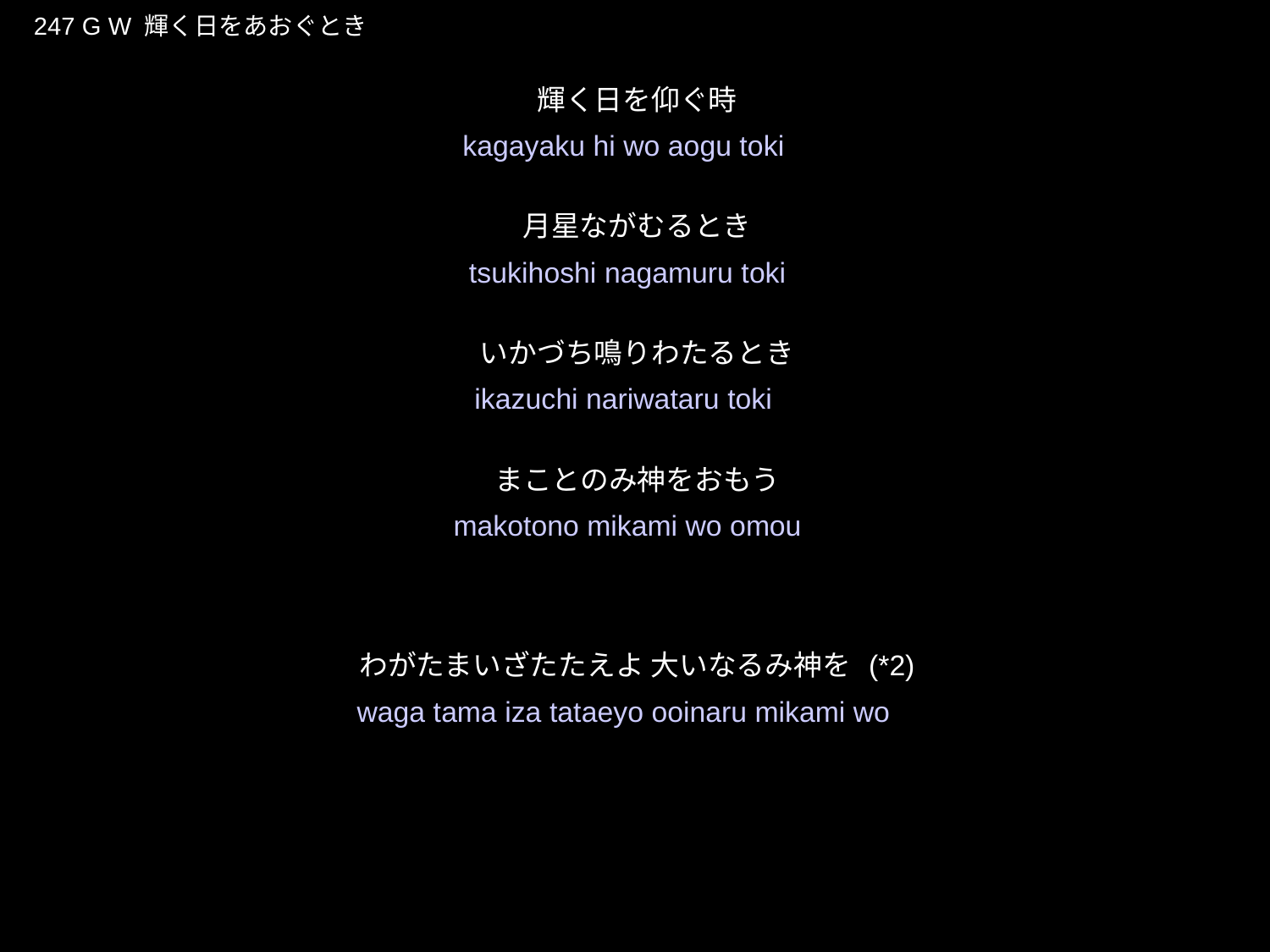

かがやくひをあおぐとき
★W
247 G W 輝く日をあおぐとき
輝く日を仰ぐ時
月星ながむるとき
いかづち鳴りわたるとき
まことのみ神をおもう
わがたまいざたたえよ 大いなるみ神を (*2)
★５
kagayaku hi wo aogu toki
tsukihoshi nagamuru toki
ikazuchi nariwataru toki
makotono mikami wo omou
waga tama iza tataeyo ooinaru mikami wo